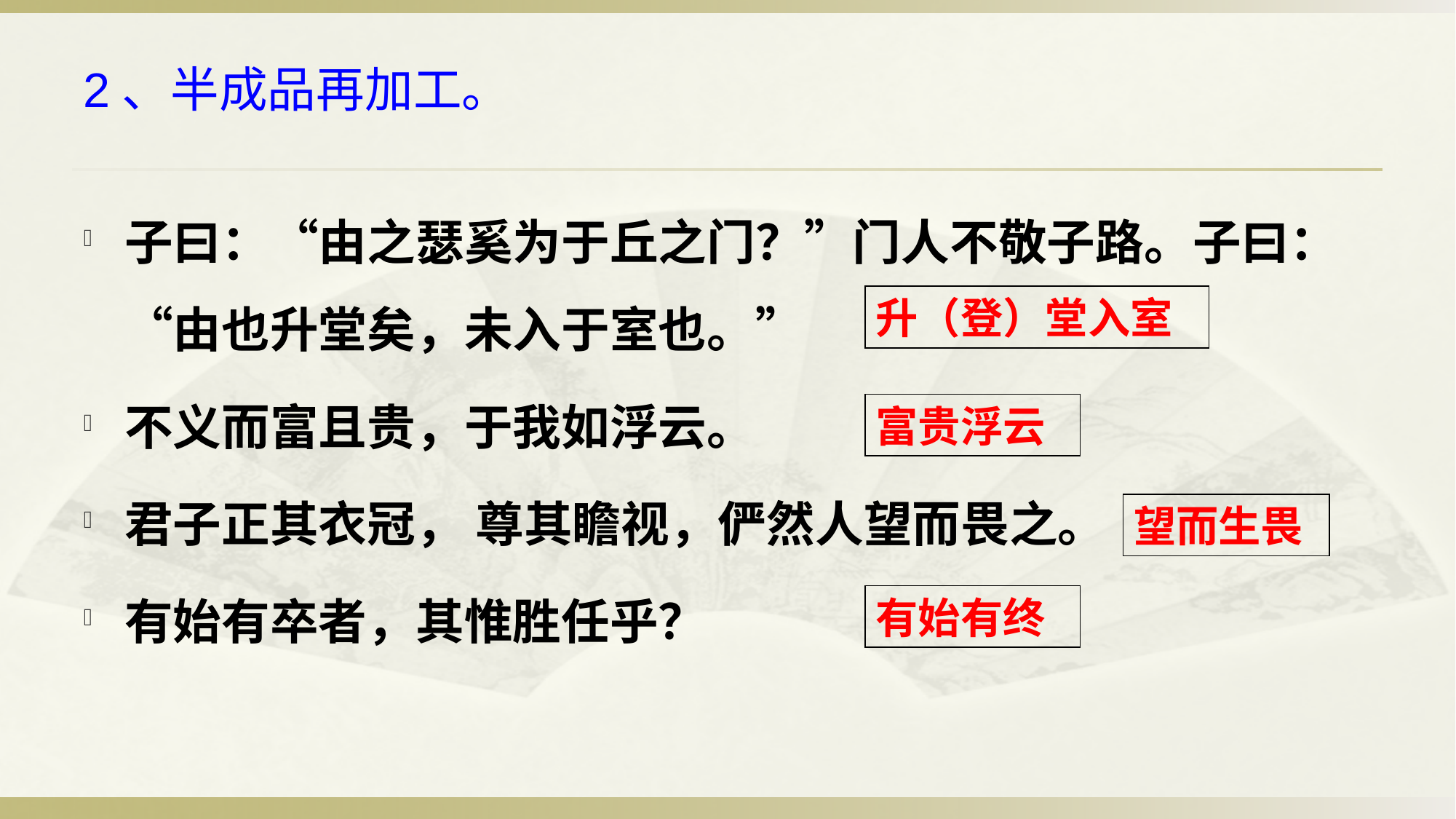

# 2、半成品再加工。
子曰：“由之瑟奚为于丘之门？”门人不敬子路。子曰：“由也升堂矣，未入于室也。”
不义而富且贵，于我如浮云。
君子正其衣冠， 尊其瞻视，俨然人望而畏之。
有始有卒者，其惟胜任乎？
升（登）堂入室
富贵浮云
望而生畏
有始有终